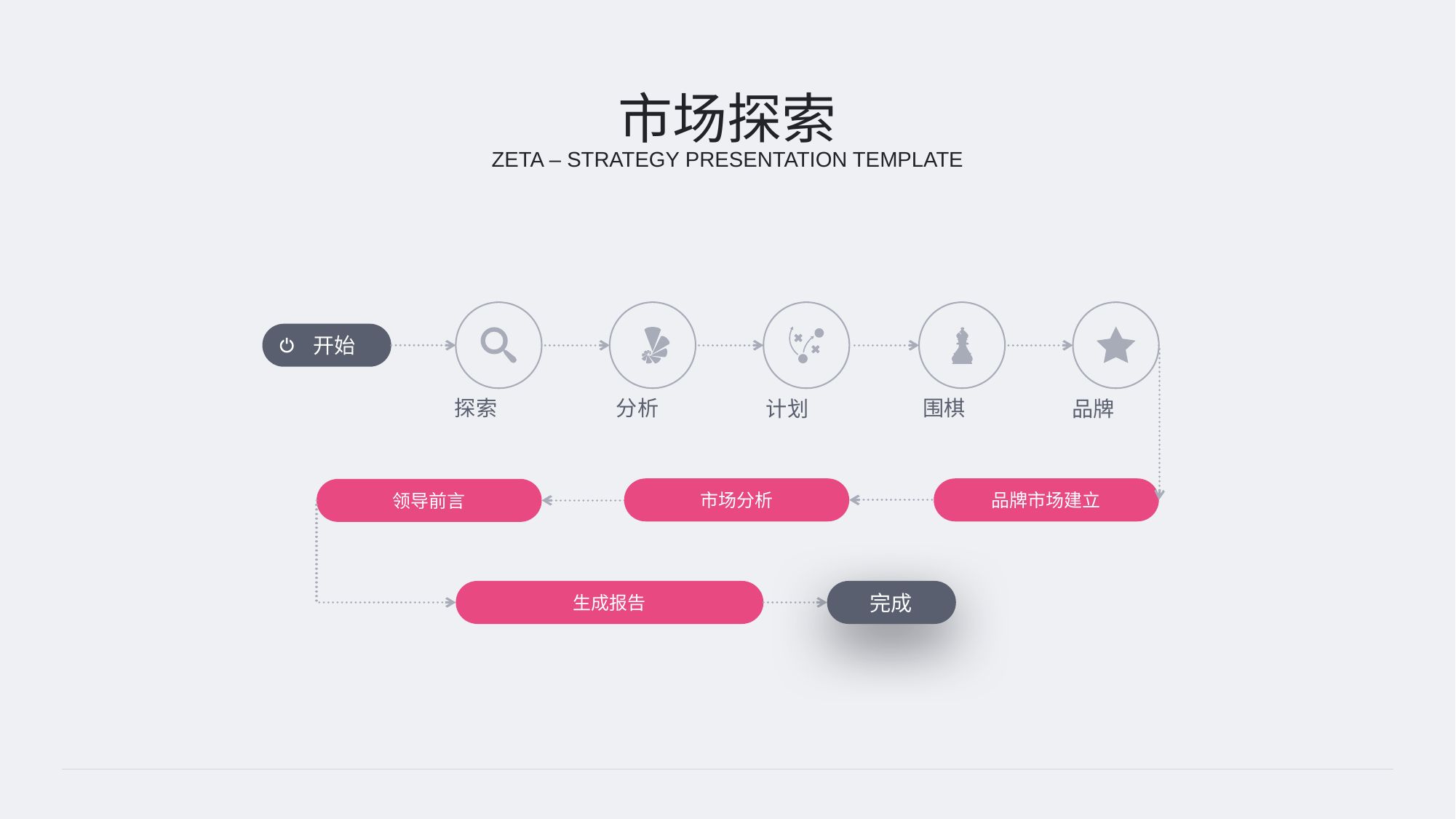

市场探索
ZETA – STRATEGY PRESENTATION TEMPLATE

开始

围棋
分析
探索
品牌
计划
市场分析
品牌市场建立
领导前言
生成报告
完成